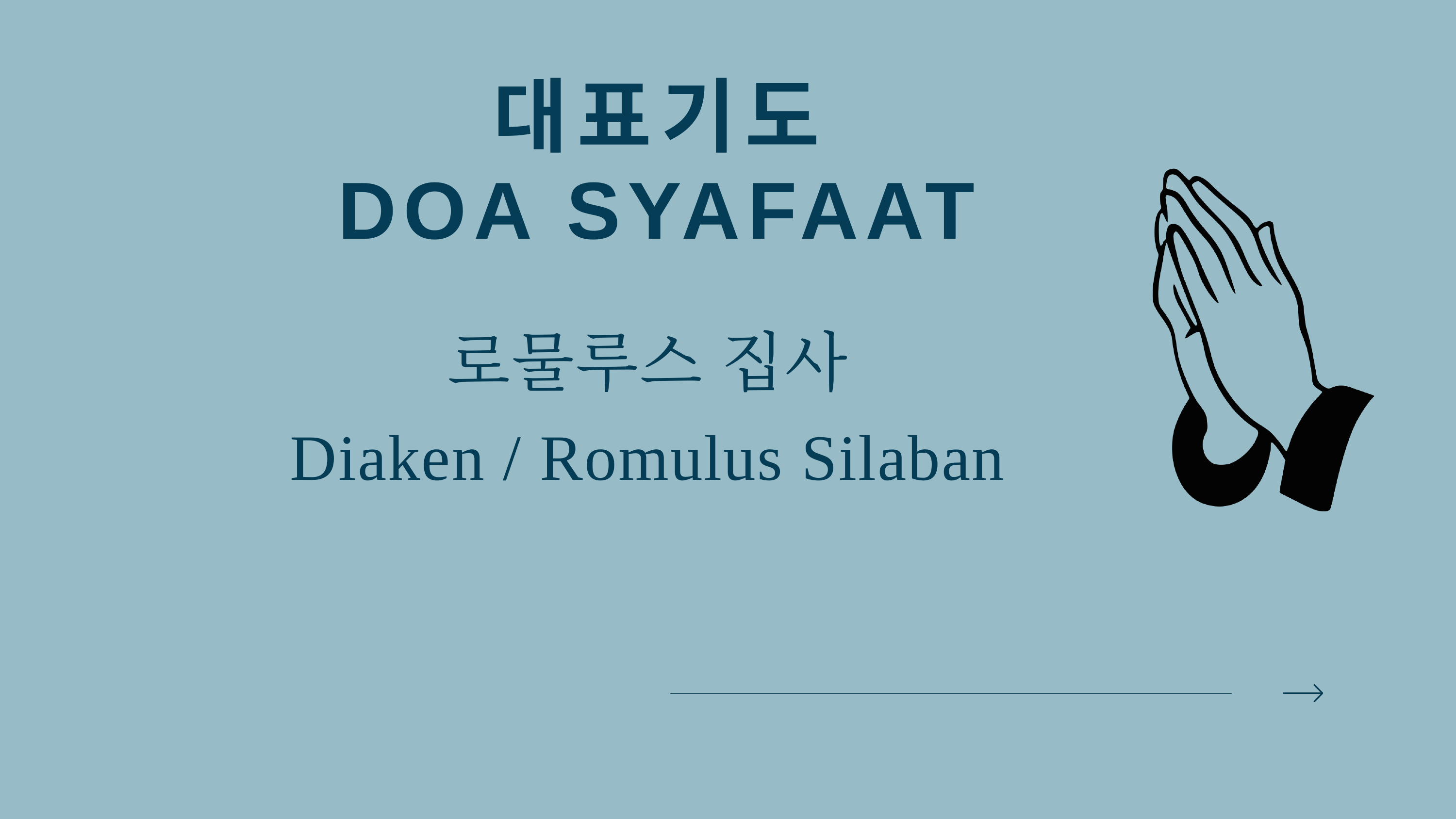

대표기도
DOA SYAFAAT

로물루스 집사
Diaken / Romulus Silaban